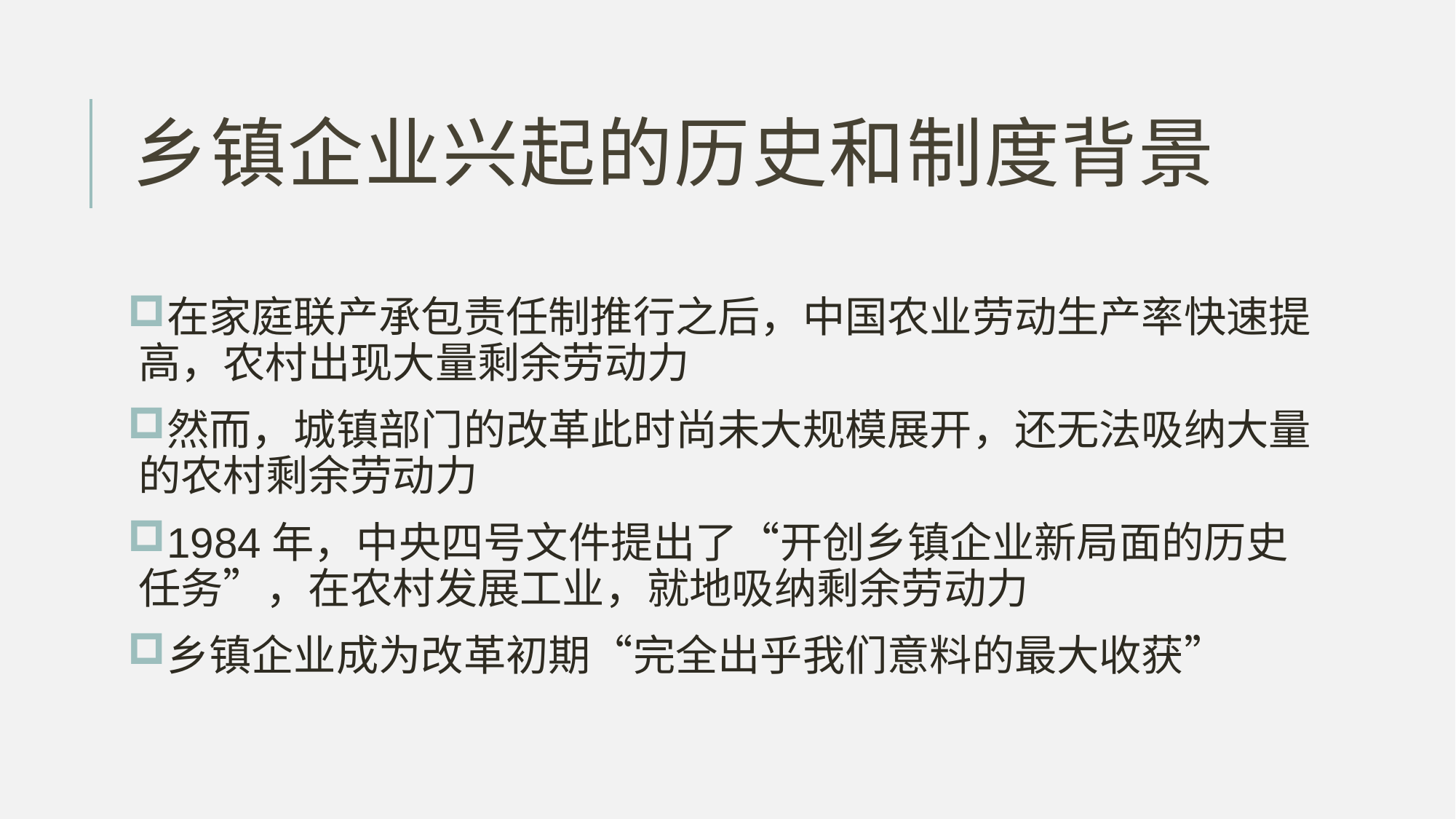

# 乡镇企业兴起的历史和制度背景
在家庭联产承包责任制推行之后，中国农业劳动生产率快速提高，农村出现大量剩余劳动力
然而，城镇部门的改革此时尚未大规模展开，还无法吸纳大量的农村剩余劳动力
1984年，中央四号文件提出了“开创乡镇企业新局面的历史任务”，在农村发展工业，就地吸纳剩余劳动力
乡镇企业成为改革初期“完全出乎我们意料的最大收获”